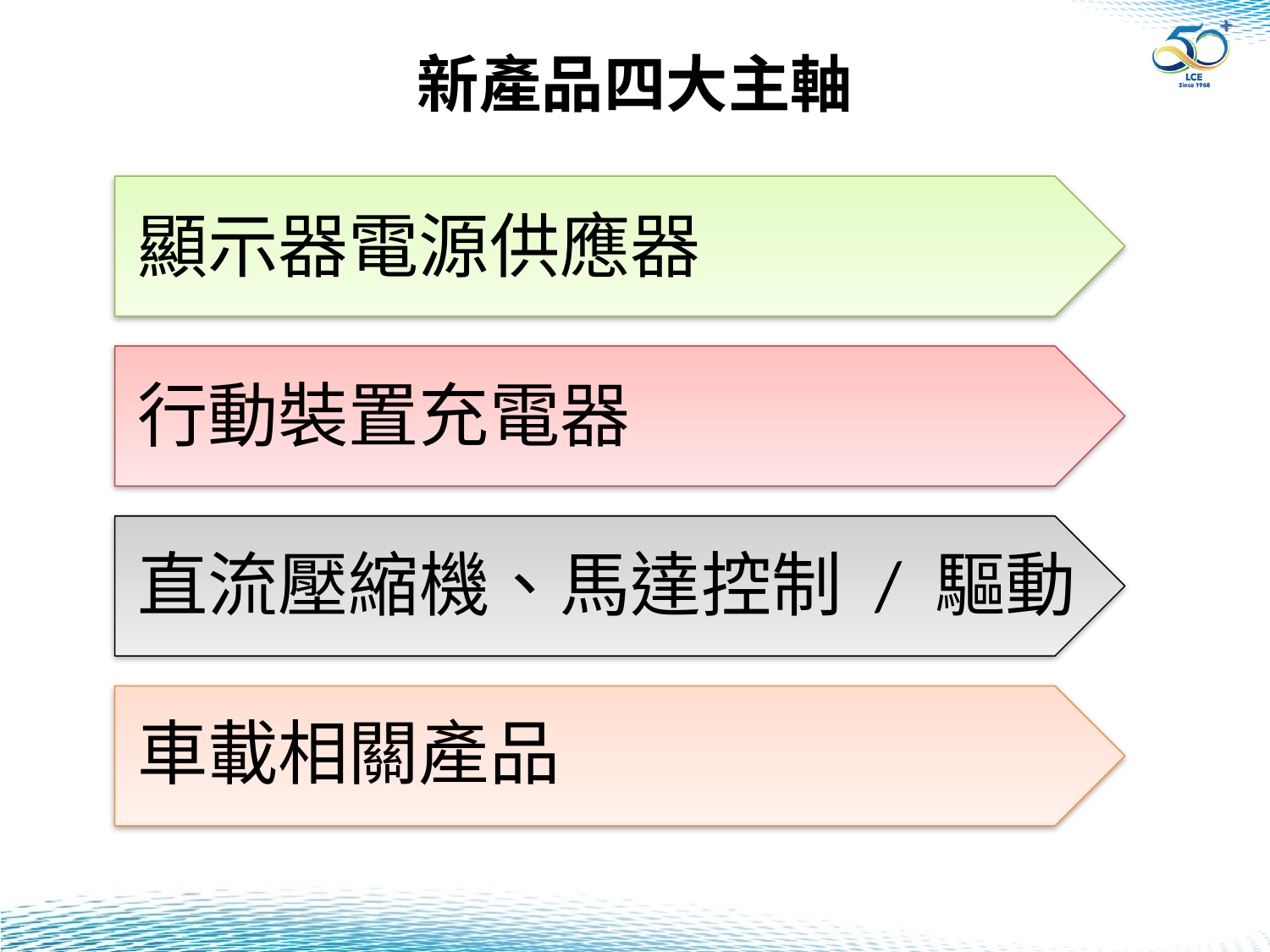

# 新產品四大主軸

顯示器電源供應器

行動裝置充電器

直流壓縮機、馬達控制 / 驅動

車載相關產品